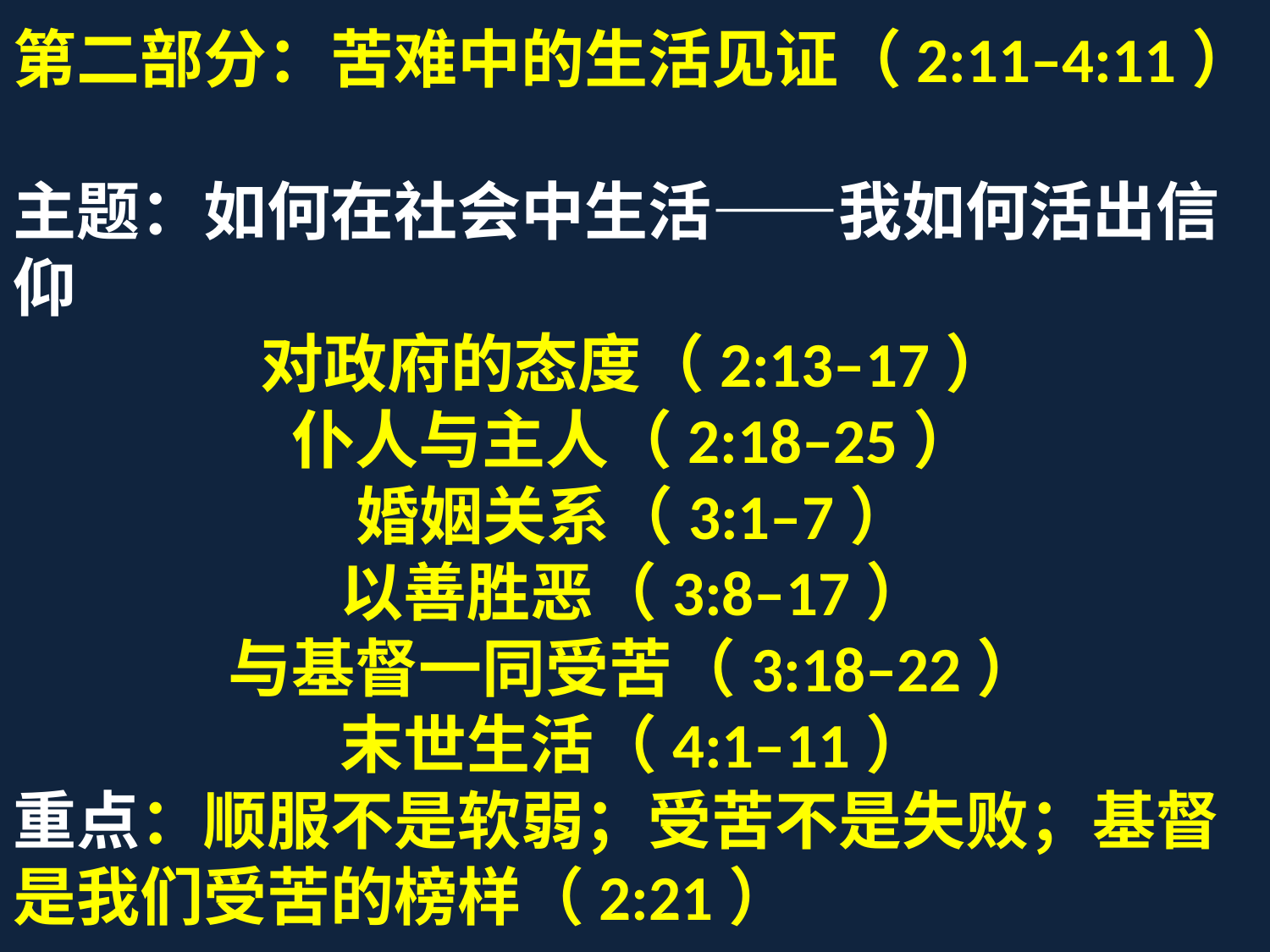

第二部分：苦难中的生活见证（2:11–4:11）

主题：如何在社会中生活——我如何活出信仰
对政府的态度（2:13–17）
仆人与主人（2:18–25）
婚姻关系（3:1–7）
以善胜恶（3:8–17）
与基督一同受苦（3:18–22）
末世生活（4:1–11）
重点：顺服不是软弱；受苦不是失败；基督是我们受苦的榜样（2:21）